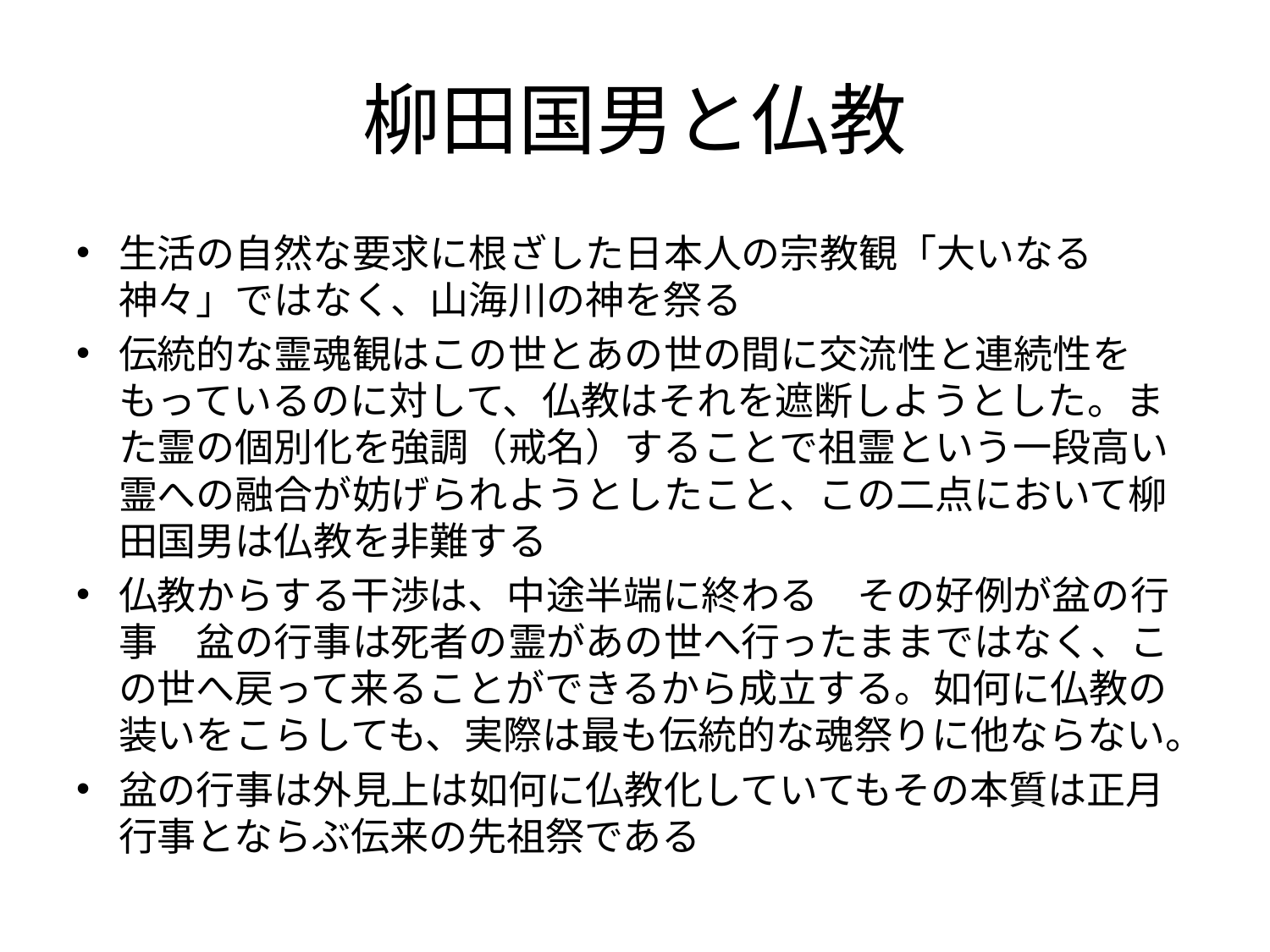

# 柳田国男と仏教
生活の自然な要求に根ざした日本人の宗教観「大いなる神々」ではなく、山海川の神を祭る
伝統的な霊魂観はこの世とあの世の間に交流性と連続性をもっているのに対して、仏教はそれを遮断しようとした。また霊の個別化を強調（戒名）することで祖霊という一段高い霊への融合が妨げられようとしたこと、この二点において柳田国男は仏教を非難する
仏教からする干渉は、中途半端に終わる　その好例が盆の行事　盆の行事は死者の霊があの世へ行ったままではなく、この世へ戻って来ることができるから成立する。如何に仏教の装いをこらしても、実際は最も伝統的な魂祭りに他ならない。
盆の行事は外見上は如何に仏教化していてもその本質は正月行事とならぶ伝来の先祖祭である